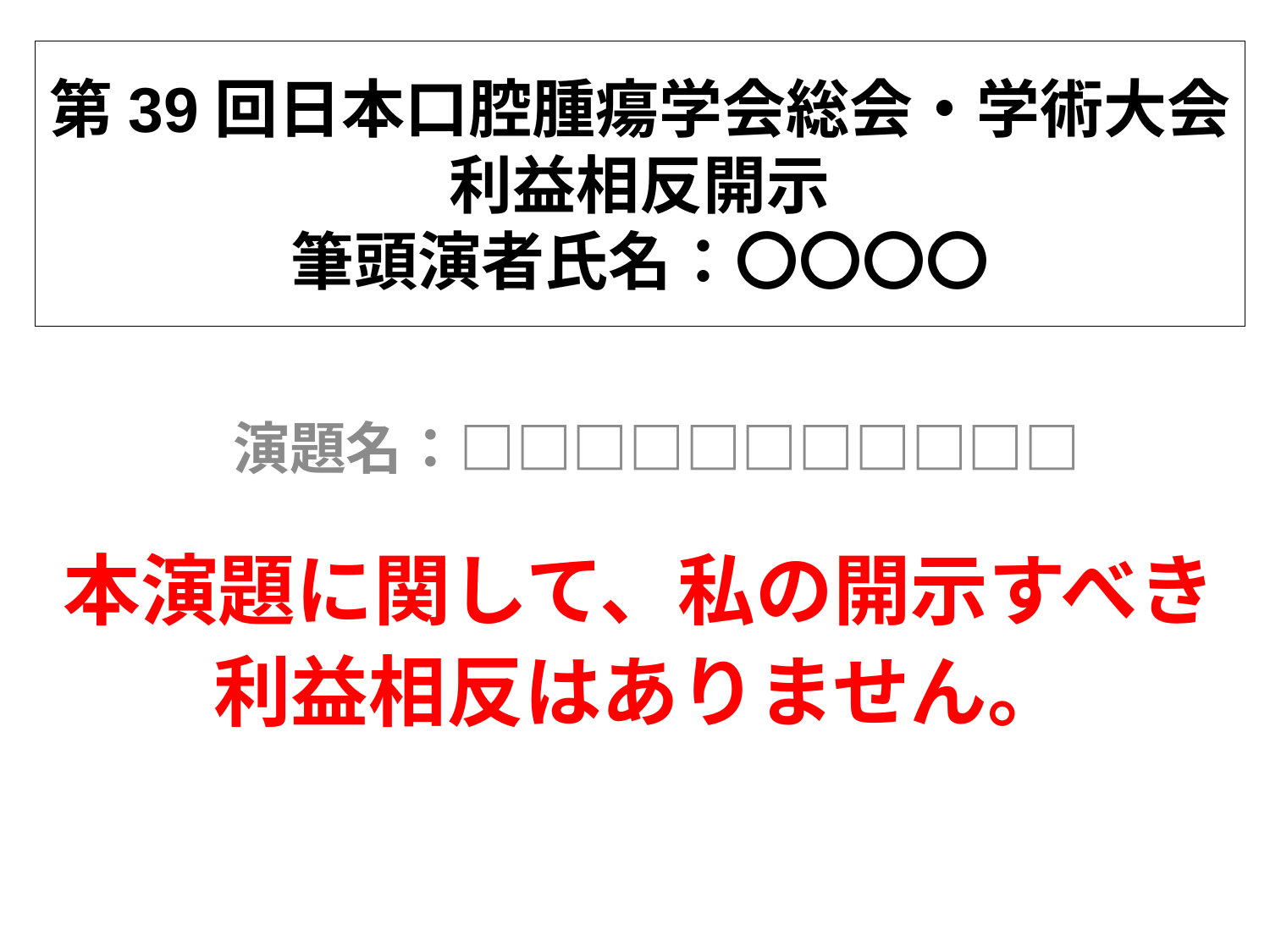

# 第39回日本口腔腫瘍学会総会・学術大会 利益相反開示 筆頭演者氏名：〇〇〇〇
演題名：□□□□□□□□□□□
本演題に関して、私の開示すべき
利益相反はありません。